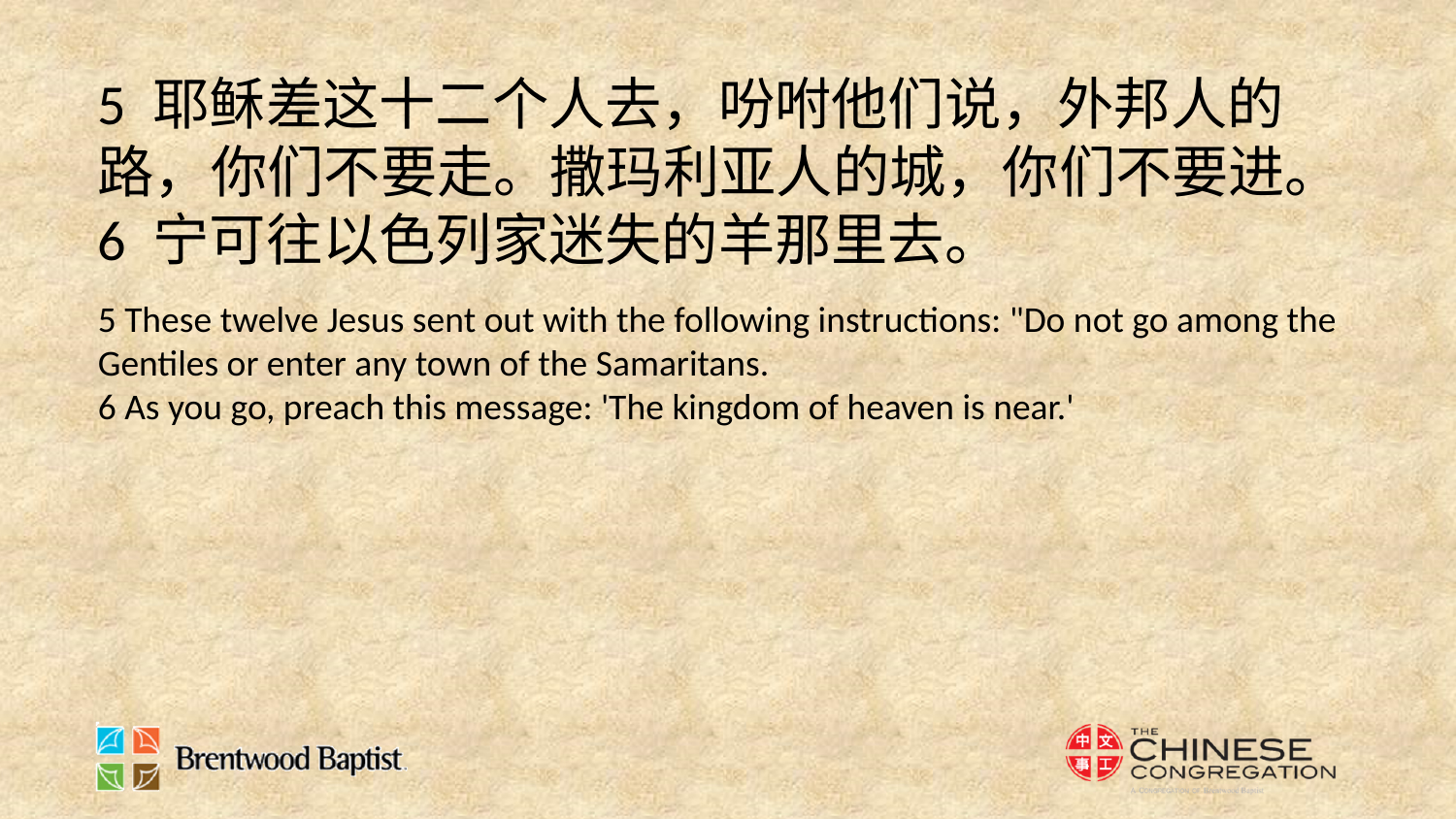

5 耶稣差这十二个人去，吩咐他们说，外邦人的路，你们不要走。撒玛利亚人的城，你们不要进。
6 宁可往以色列家迷失的羊那里去。

5 These twelve Jesus sent out with the following instructions: "Do not go among the Gentiles or enter any town of the Samaritans.
6 As you go, preach this message: 'The kingdom of heaven is near.'